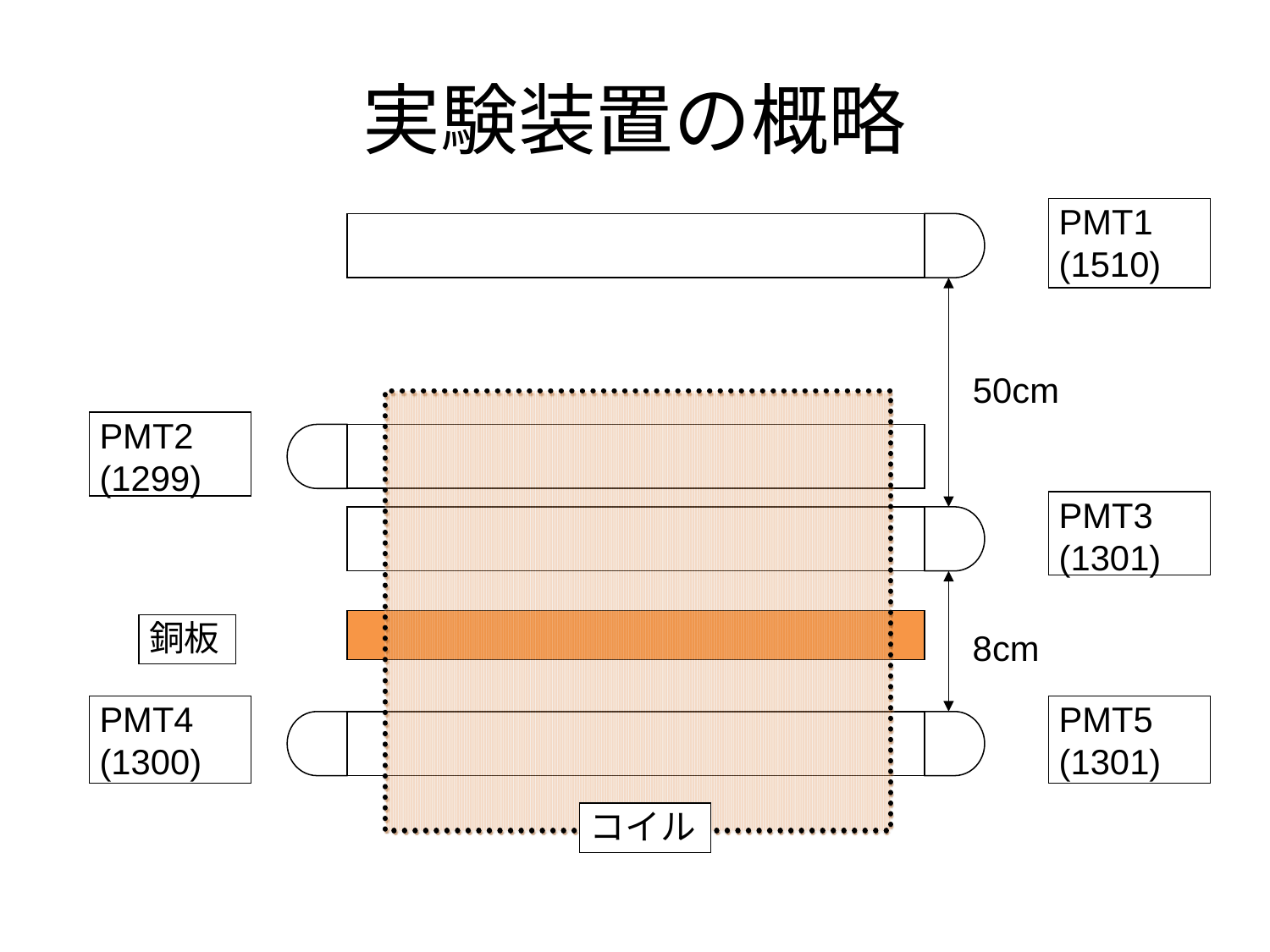

# 実験装置の概略
PMT1
(1510)

50cm
PMT2
(1299)
PMT3
(1301)
銅板
8cm
PMT4
(1300)
PMT5
(1301)
コイル